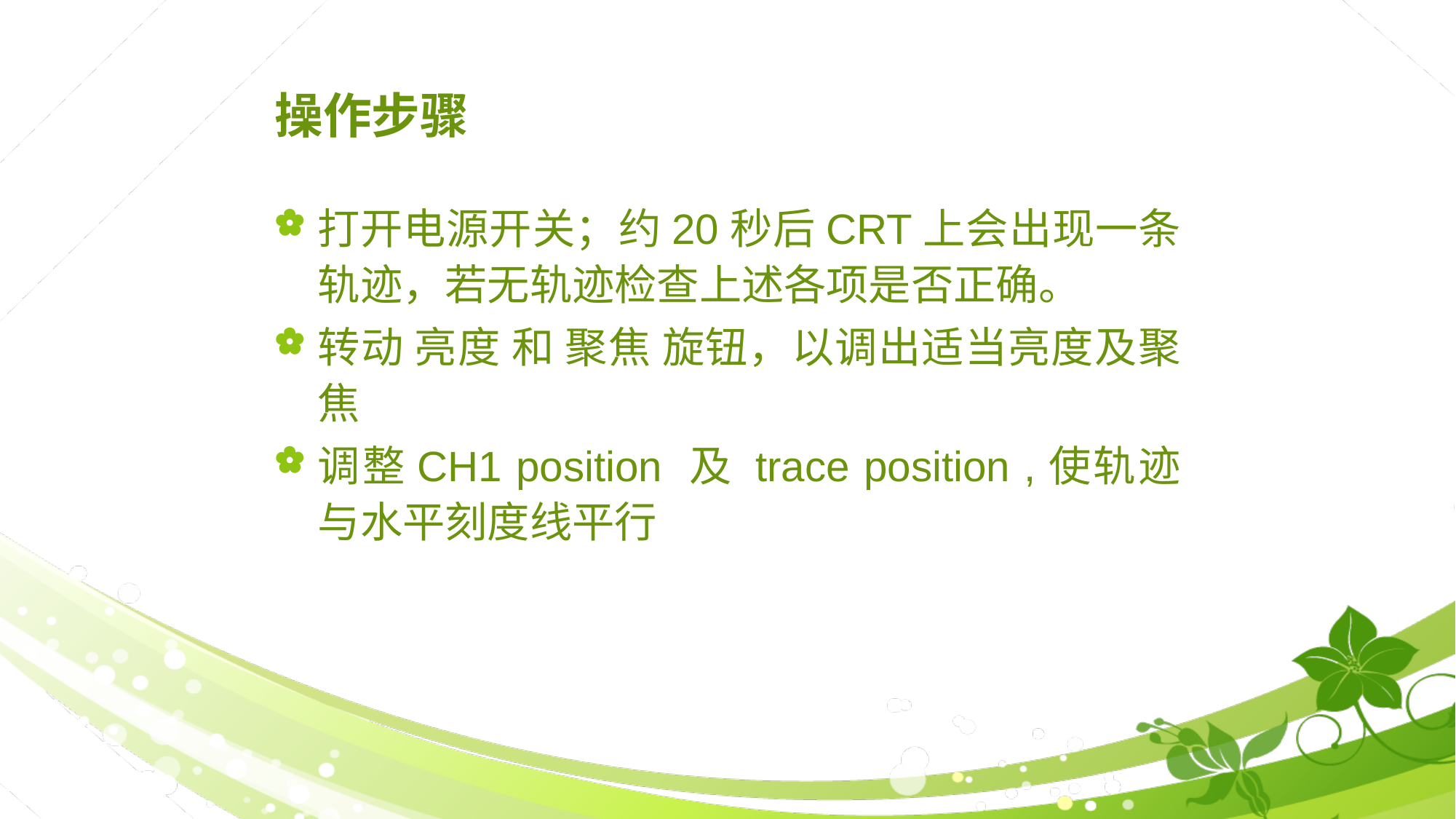

# 操作步骤
打开电源开关；约20秒后CRT上会出现一条轨迹，若无轨迹检查上述各项是否正确。
转动 亮度 和 聚焦 旋钮，以调出适当亮度及聚焦
调整CH1 position 及 trace position ,使轨迹与水平刻度线平行